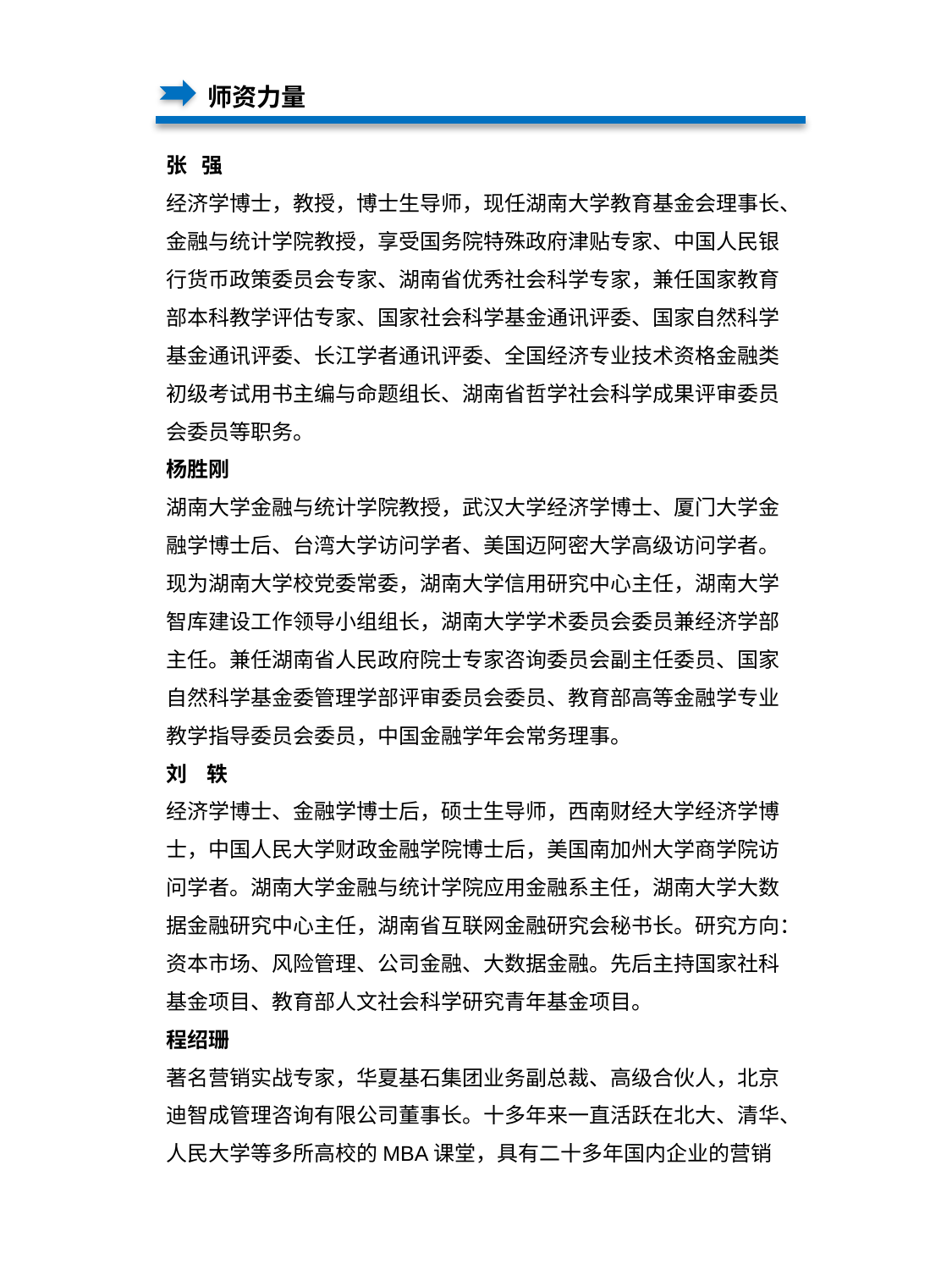

师资力量

张   强
经济学博士，教授，博士生导师，现任湖南大学教育基金会理事长、金融与统计学院教授，享受国务院特殊政府津贴专家、中国人民银行货币政策委员会专家、湖南省优秀社会科学专家，兼任国家教育部本科教学评估专家、国家社会科学基金通讯评委、国家自然科学基金通讯评委、长江学者通讯评委、全国经济专业技术资格金融类初级考试用书主编与命题组长、湖南省哲学社会科学成果评审委员会委员等职务。
杨胜刚
湖南大学金融与统计学院教授，武汉大学经济学博士、厦门大学金融学博士后、台湾大学访问学者、美国迈阿密大学高级访问学者。现为湖南大学校党委常委，湖南大学信用研究中心主任，湖南大学智库建设工作领导小组组长，湖南大学学术委员会委员兼经济学部主任。兼任湖南省人民政府院士专家咨询委员会副主任委员、国家自然科学基金委管理学部评审委员会委员、教育部高等金融学专业教学指导委员会委员，中国金融学年会常务理事。
刘    轶
经济学博士、金融学博士后，硕士生导师，西南财经大学经济学博士，中国人民大学财政金融学院博士后，美国南加州大学商学院访问学者。湖南大学金融与统计学院应用金融系主任，湖南大学大数据金融研究中心主任，湖南省互联网金融研究会秘书长。研究方向：资本市场、风险管理、公司金融、大数据金融。先后主持国家社科基金项目、教育部人文社会科学研究青年基金项目。
程绍珊
著名营销实战专家，华夏基石集团业务副总裁、高级合伙人，北京迪智成管理咨询有限公司董事长。十多年来一直活跃在北大、清华、人民大学等多所高校的MBA课堂，具有二十多年国内企业的营销